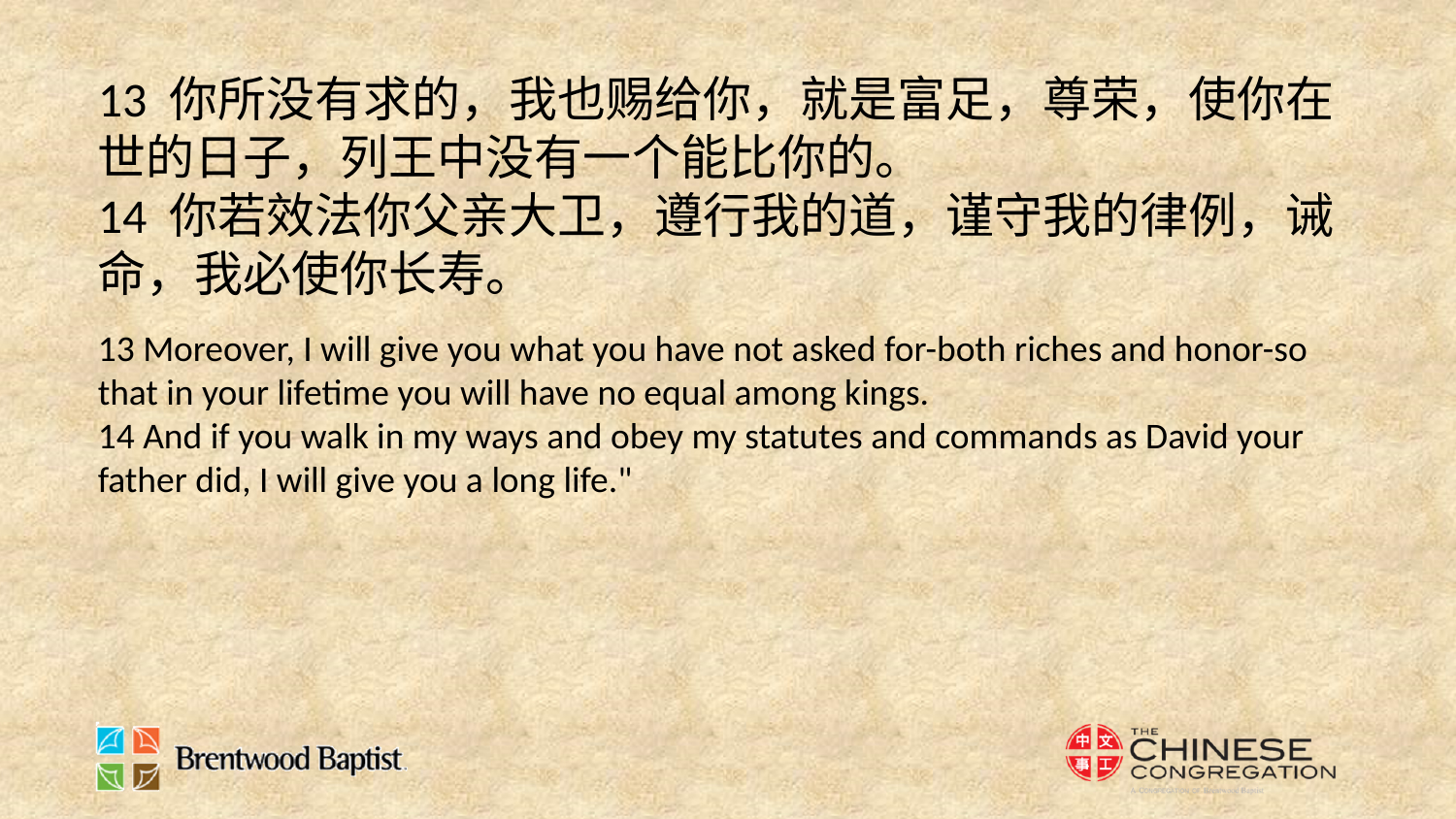

13 你所没有求的，我也赐给你，就是富足，尊荣，使你在世的日子，列王中没有一个能比你的。
14 你若效法你父亲大卫，遵行我的道，谨守我的律例，诫命，我必使你长寿。

13 Moreover, I will give you what you have not asked for-both riches and honor-so that in your lifetime you will have no equal among kings.
14 And if you walk in my ways and obey my statutes and commands as David your father did, I will give you a long life."